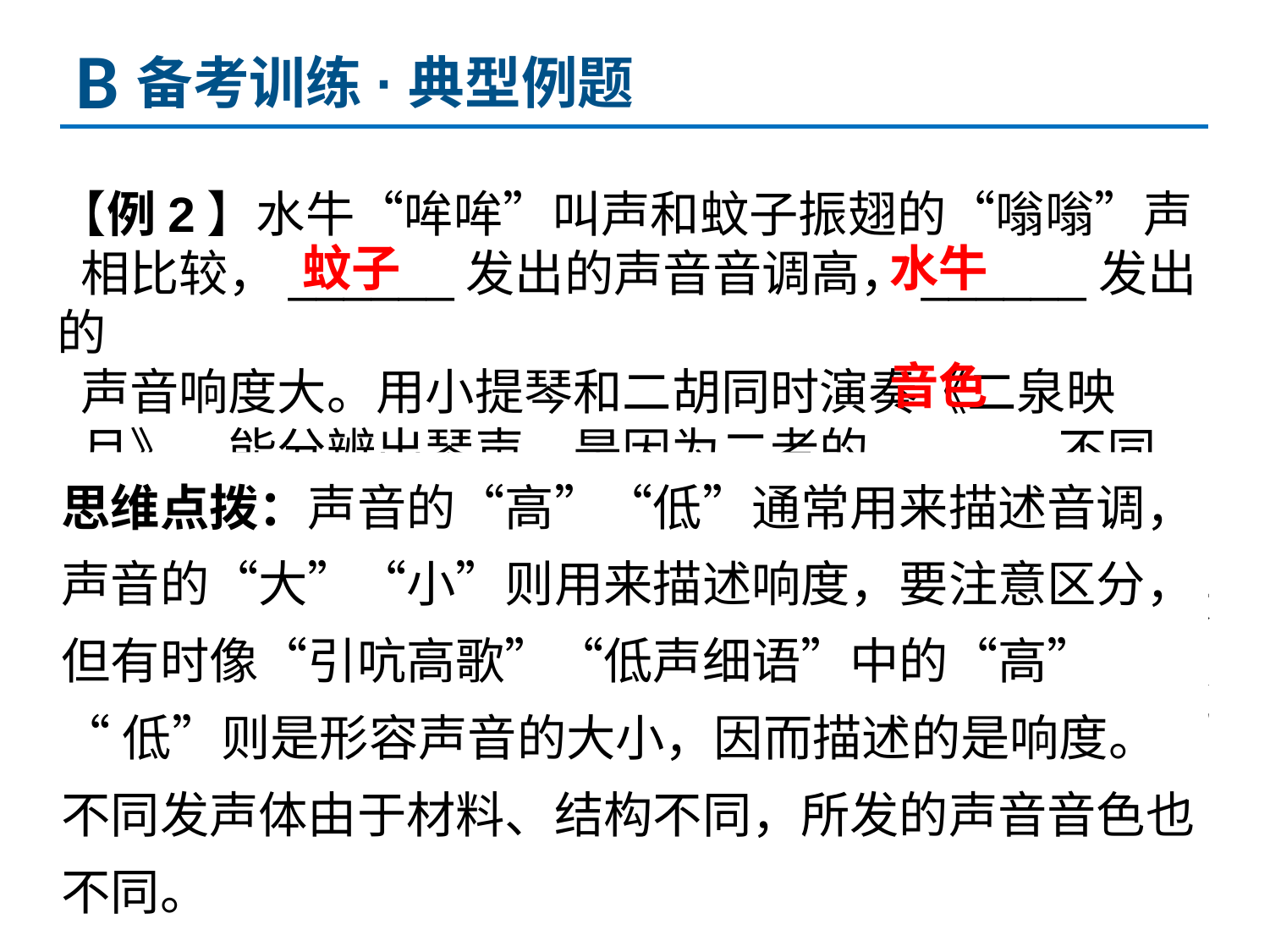

B
备考训练·典型例题
【例2】水牛“哞哞”叫声和蚊子振翅的“嗡嗡”声
 相比较，______发出的声音音调高，______发出的
 声音响度大。用小提琴和二胡同时演奏《二泉映
 月》，能分辨出琴声，是因为二者的______不同。
蚊子
水牛
音色
思维点拨：声音的“高”“低”通常用来描述音调，声音的“大”“小”则用来描述响度，要注意区分，但有时像“引吭高歌”“低声细语”中的“高”
“低”则是形容声音的大小，因而描述的是响度。不同发声体由于材料、结构不同，所发的声音音色也不同。
解析：音调指声音的高低，俗称声音的粗细，由物体振动的快慢决定；响度指声音的强弱，俗称音量的大小，由物体振动的幅度及距声源的位置决定；音色指声音的特色，是区分发声体的依据。